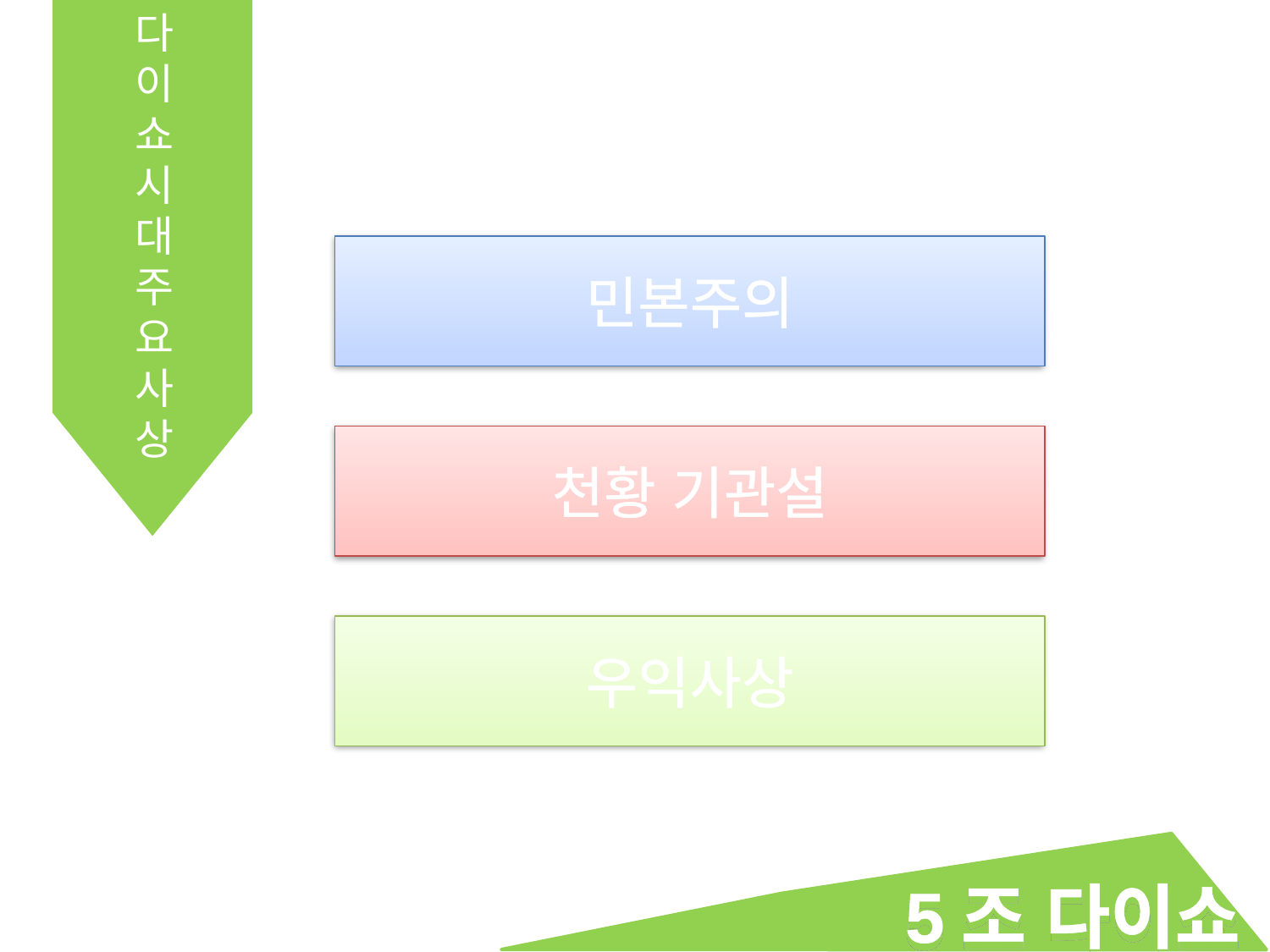

다이쇼 시대 주요사상
민본주의
천황 기관설
우익사상